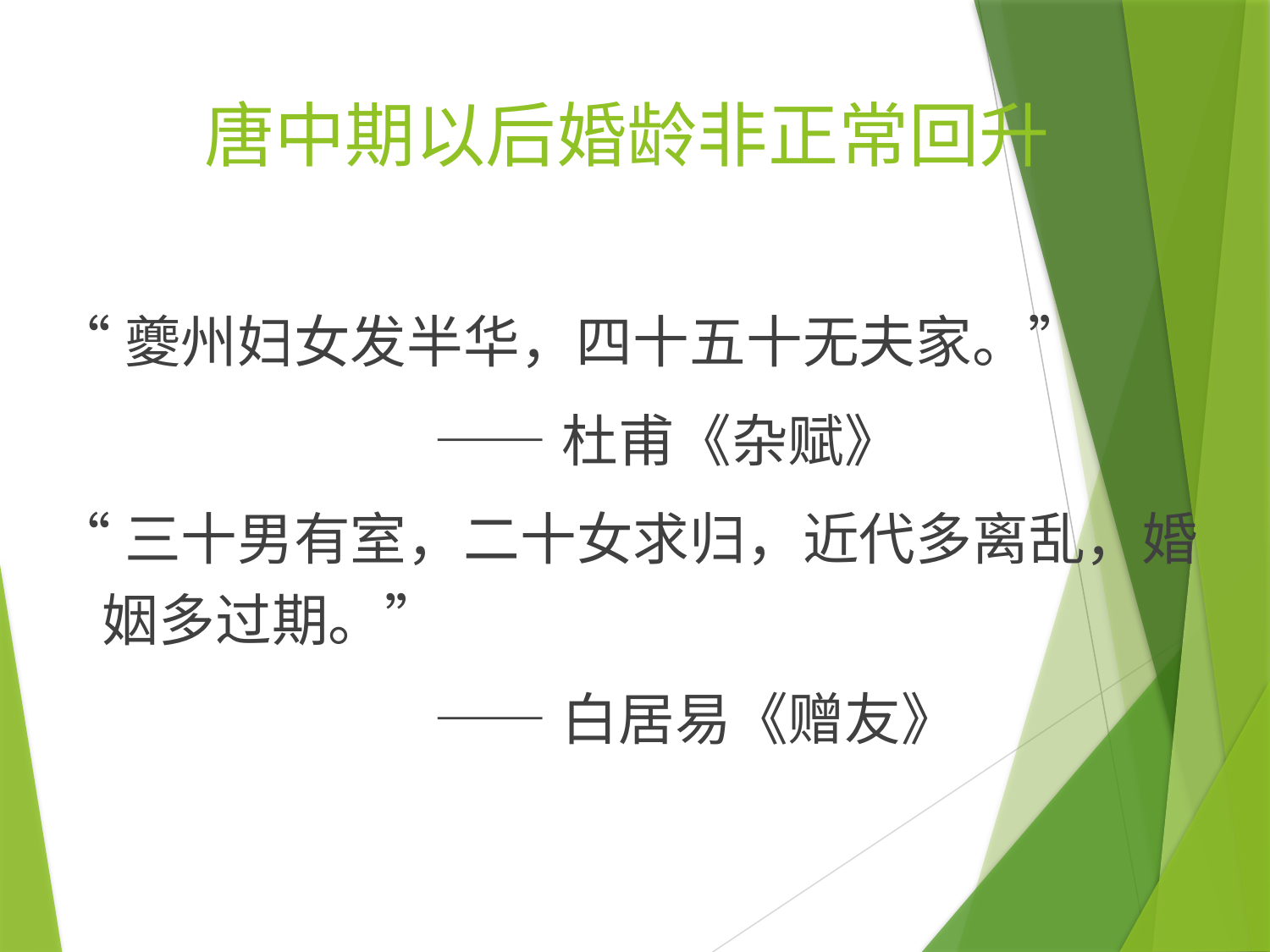

# 唐中期以后婚龄非正常回升
“夔州妇女发半华，四十五十无夫家。”
                              ——杜甫《杂赋》
“三十男有室，二十女求归，近代多离乱，婚姻多过期。”
                              ——白居易《赠友》